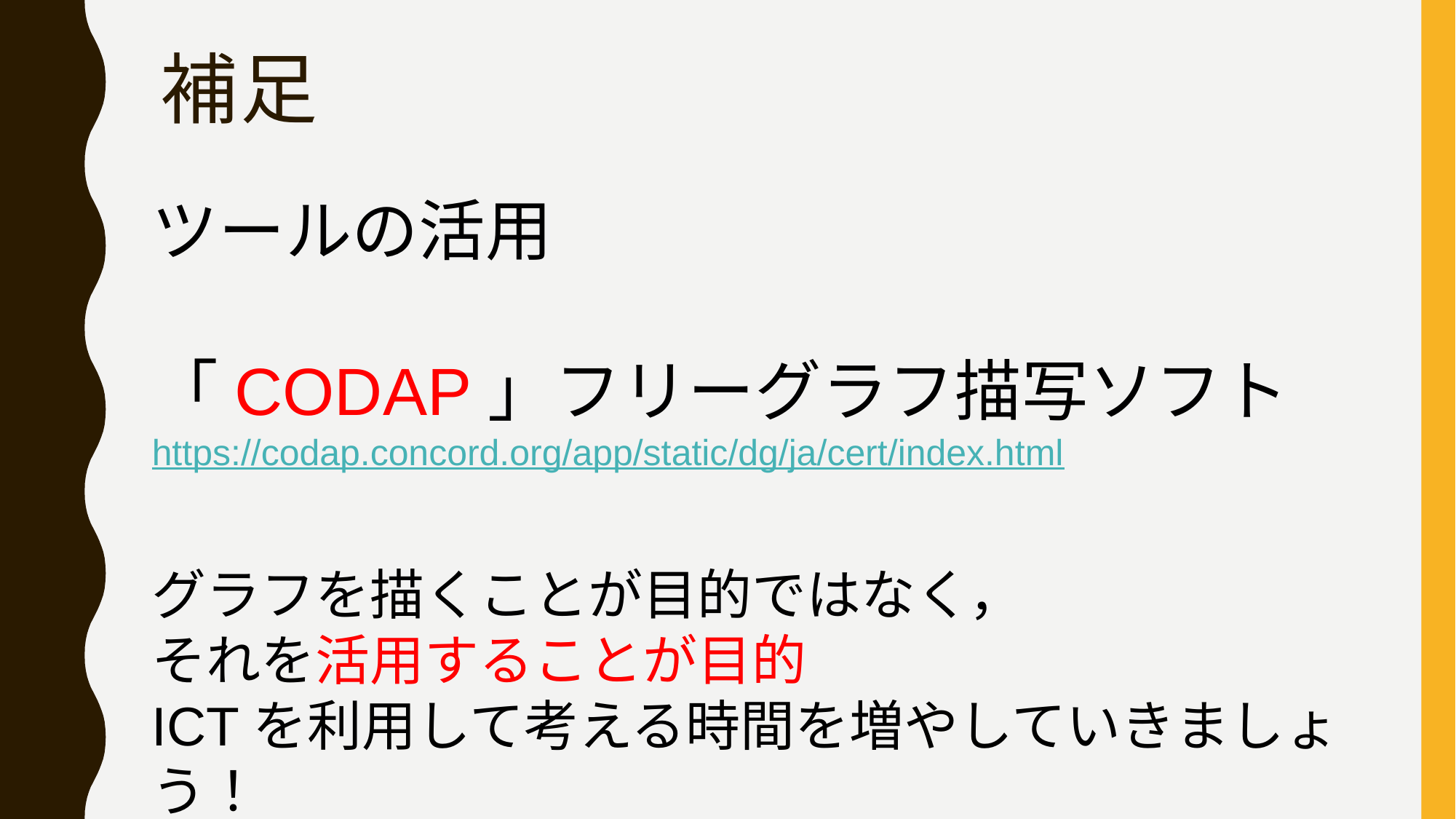

# 補足
ツールの活用

「CODAP」フリーグラフ描写ソフト
https://codap.concord.org/app/static/dg/ja/cert/index.html

グラフを描くことが目的ではなく，
それを活用することが目的
ICTを利用して考える時間を増やしていきましょう！